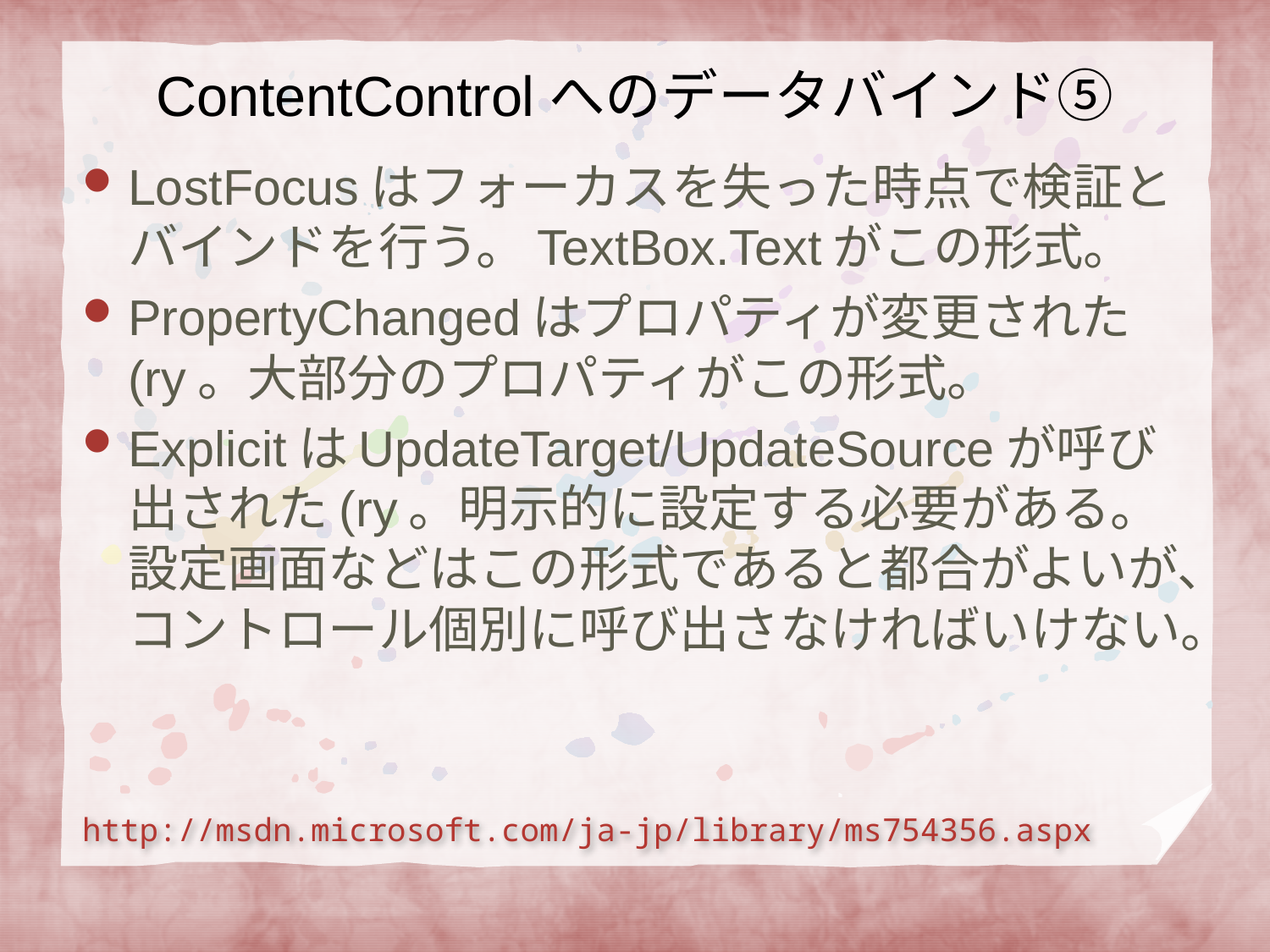

# ContentControlへのデータバインド⑤
LostFocusはフォーカスを失った時点で検証とバインドを行う。TextBox.Textがこの形式。
PropertyChangedはプロパティが変更された(ry。大部分のプロパティがこの形式。
ExplicitはUpdateTarget/UpdateSourceが呼び出された(ry。明示的に設定する必要がある。
設定画面などはこの形式であると都合がよいが、コントロール個別に呼び出さなければいけない。
http://msdn.microsoft.com/ja-jp/library/ms754356.aspx